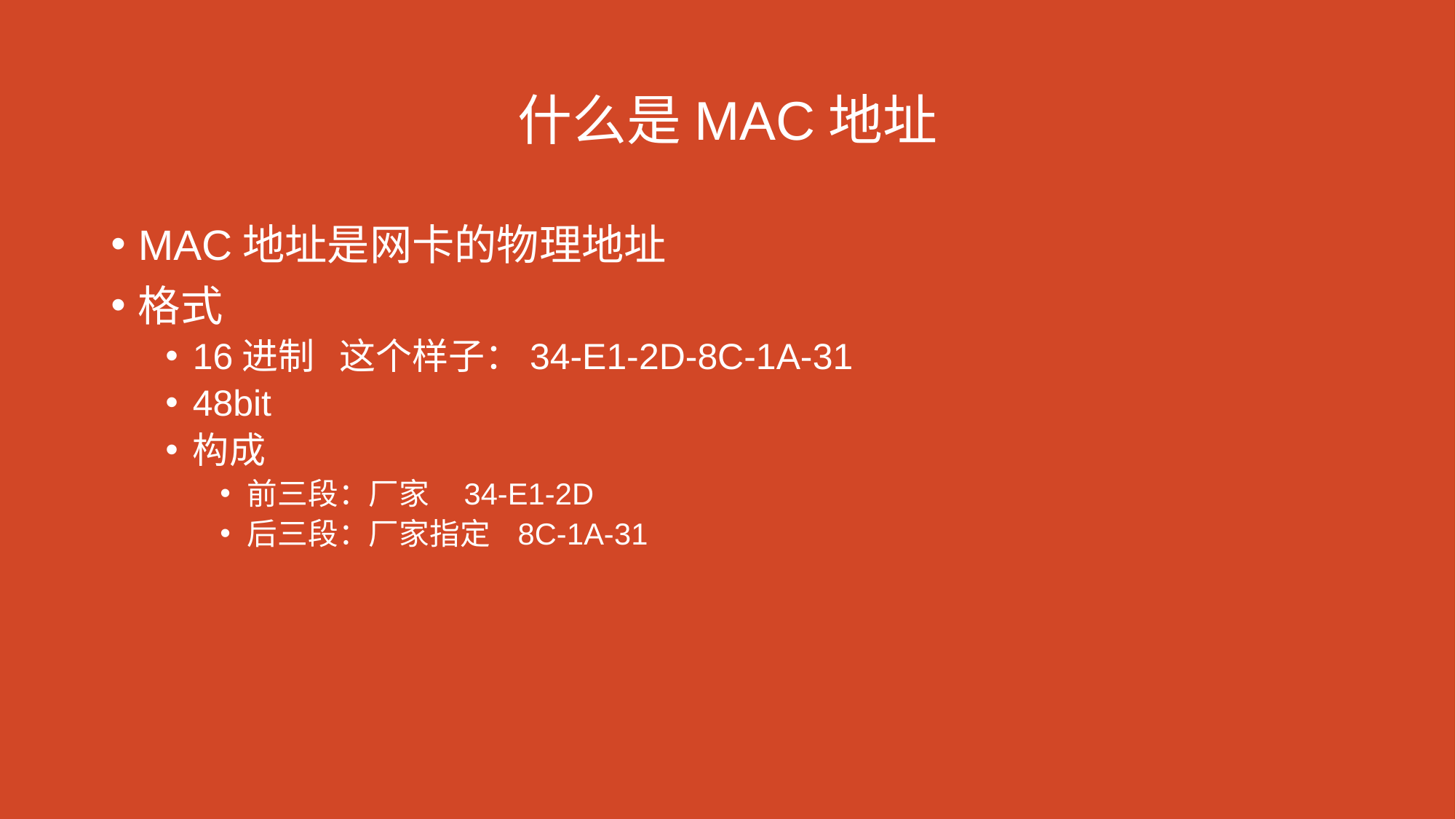

# 什么是MAC地址
MAC地址是网卡的物理地址
格式
16进制   这个样子：34-E1-2D-8C-1A-31
48bit
构成
前三段：厂家    34-E1-2D
后三段：厂家指定   8C-1A-31